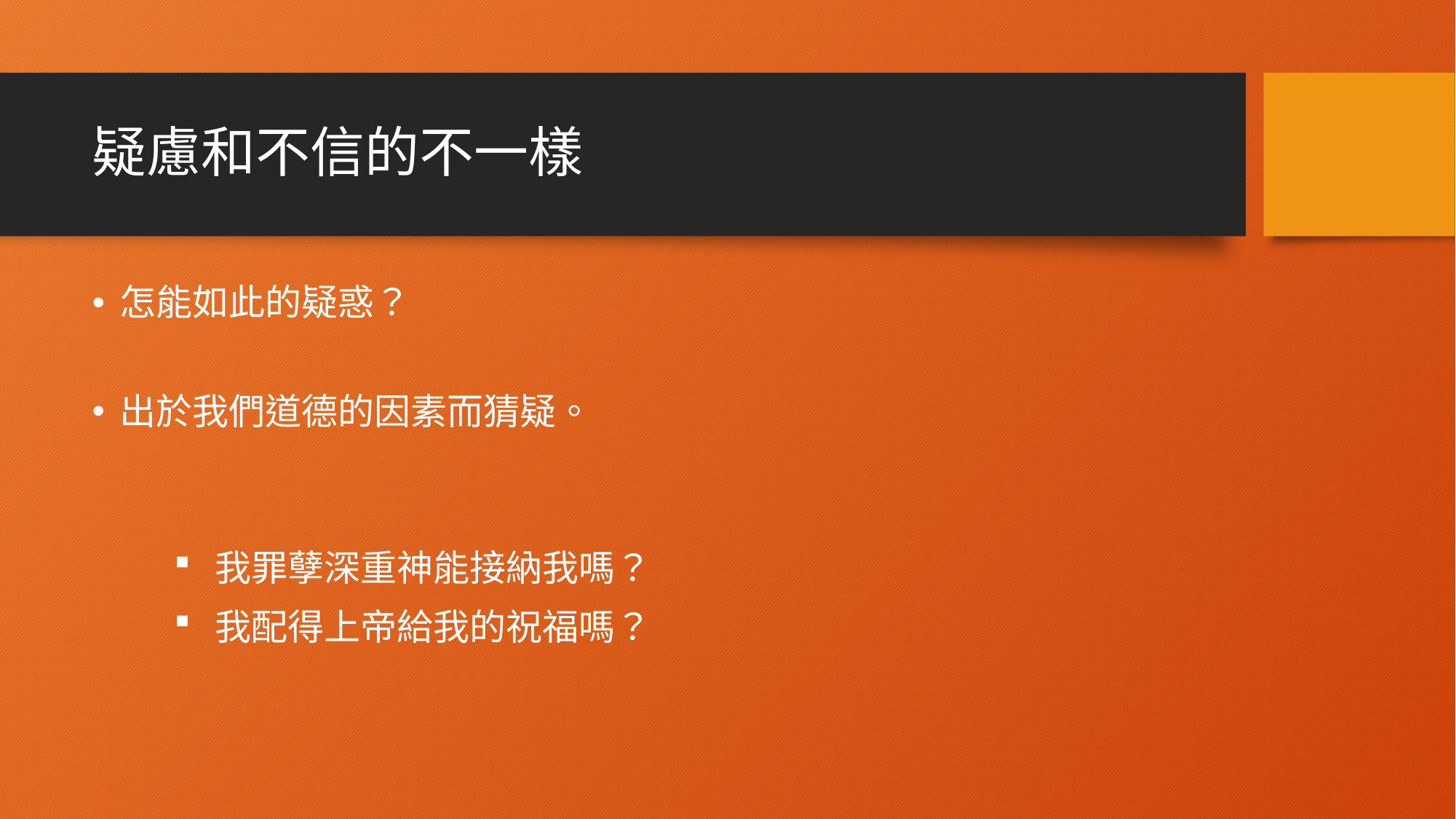

# 疑慮和不信的不一樣
怎能如此的疑惑？

出於我們道德的因素而猜疑。

我罪孽深重神能接納我嗎？
我配得上帝給我的祝福嗎？